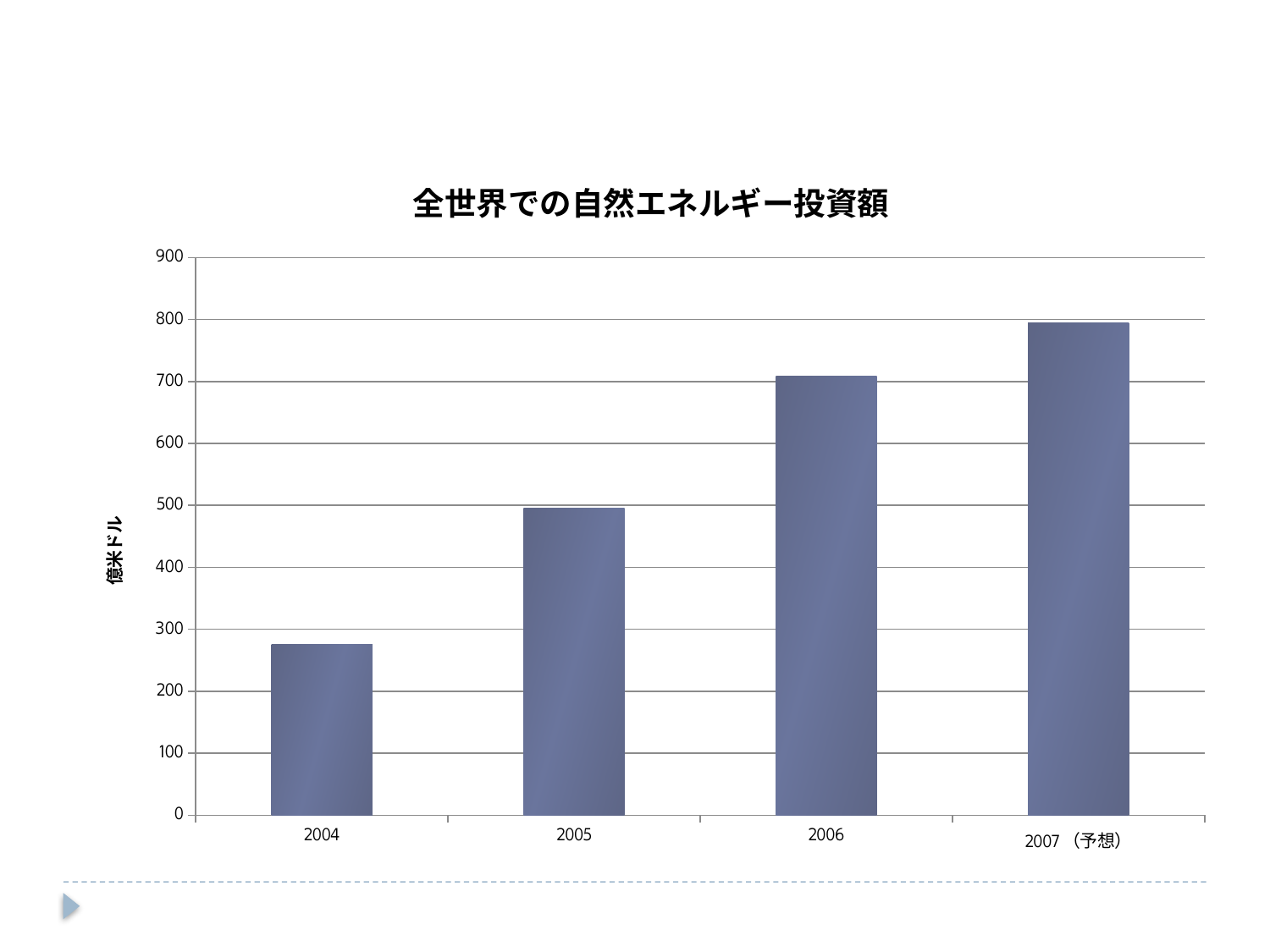

### Chart: 全世界での自然エネルギー投資額

| Category |  |
|---|---|
| 2004 | 275.0 |
| 2005 | 496.0 |
| 2006 | 709.0 |
| 2007（予想） | 794.0 |